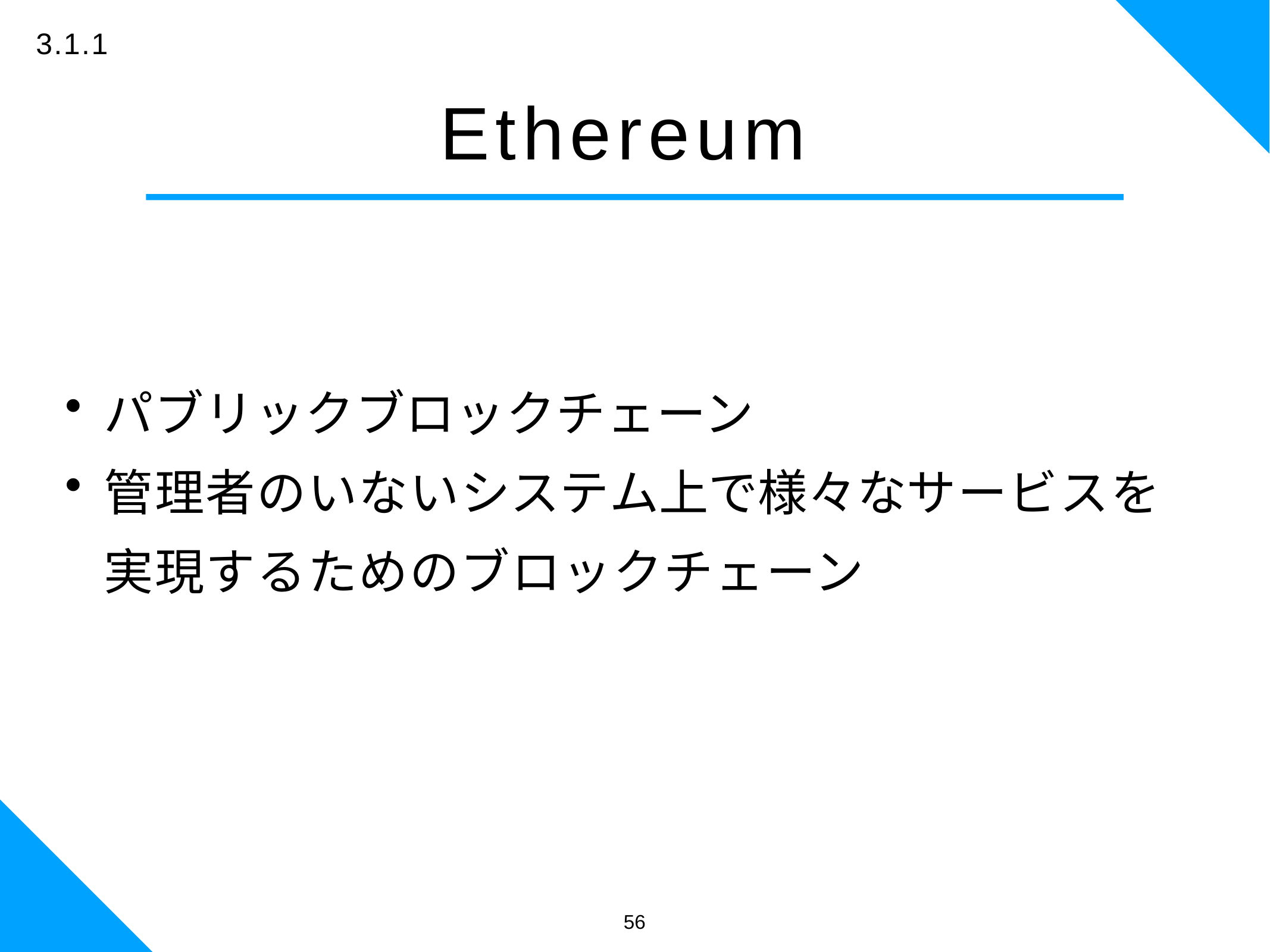

56
3.1.1
# Ethereum
パブリックブロックチェーン
管理者のいないシステム上で様々なサービスを実現するためのブロックチェーン